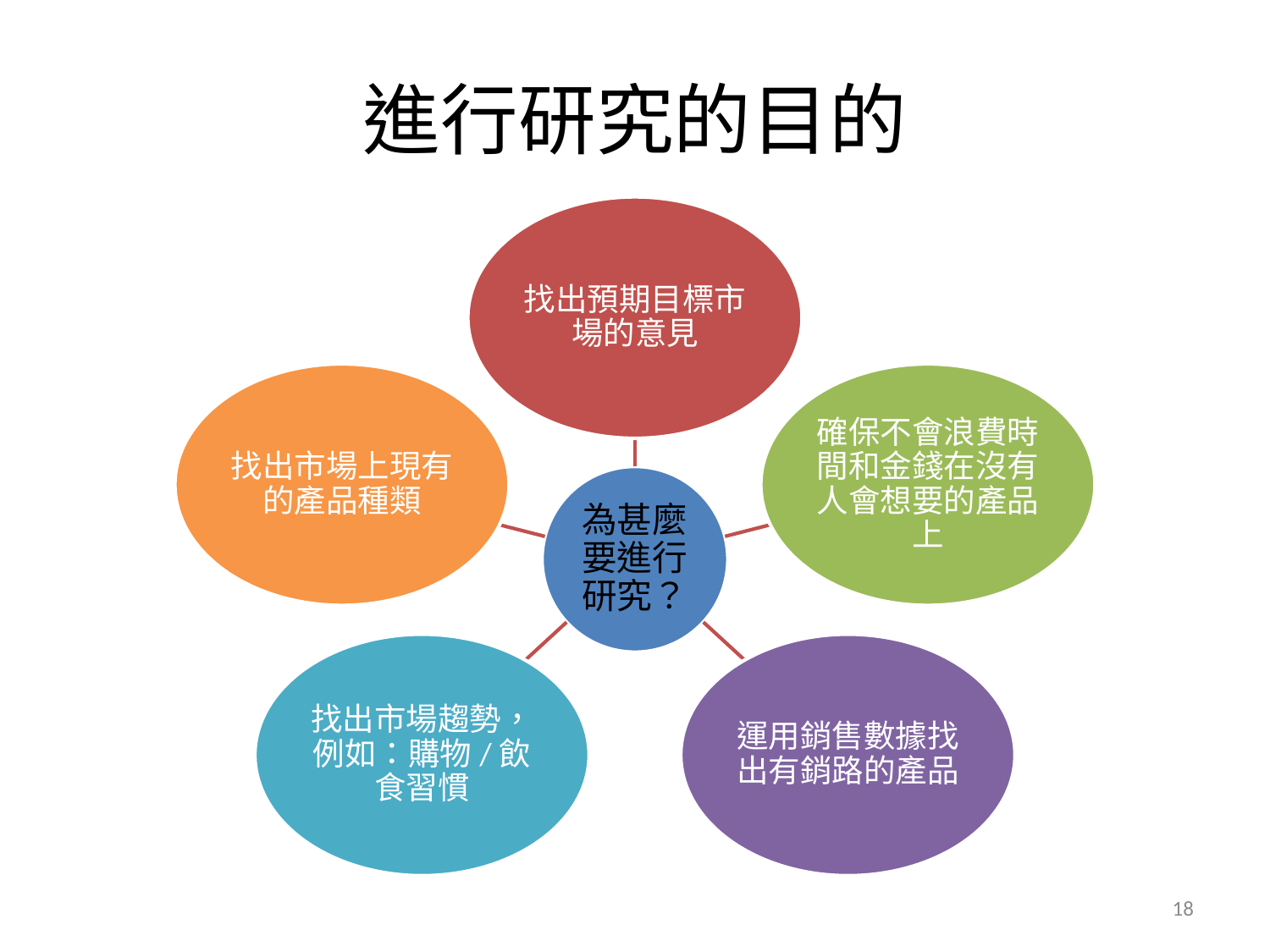

# 進行研究的目的
為甚麼要進行研究？

找出預期目標市場的意見

確保不會浪費時間和金錢在沒有人會想要的產品上

運用銷售數據找出有銷路的產品

找出市場趨勢，例如：購物/飲食習慣

找出市場上現有的產品種類
18